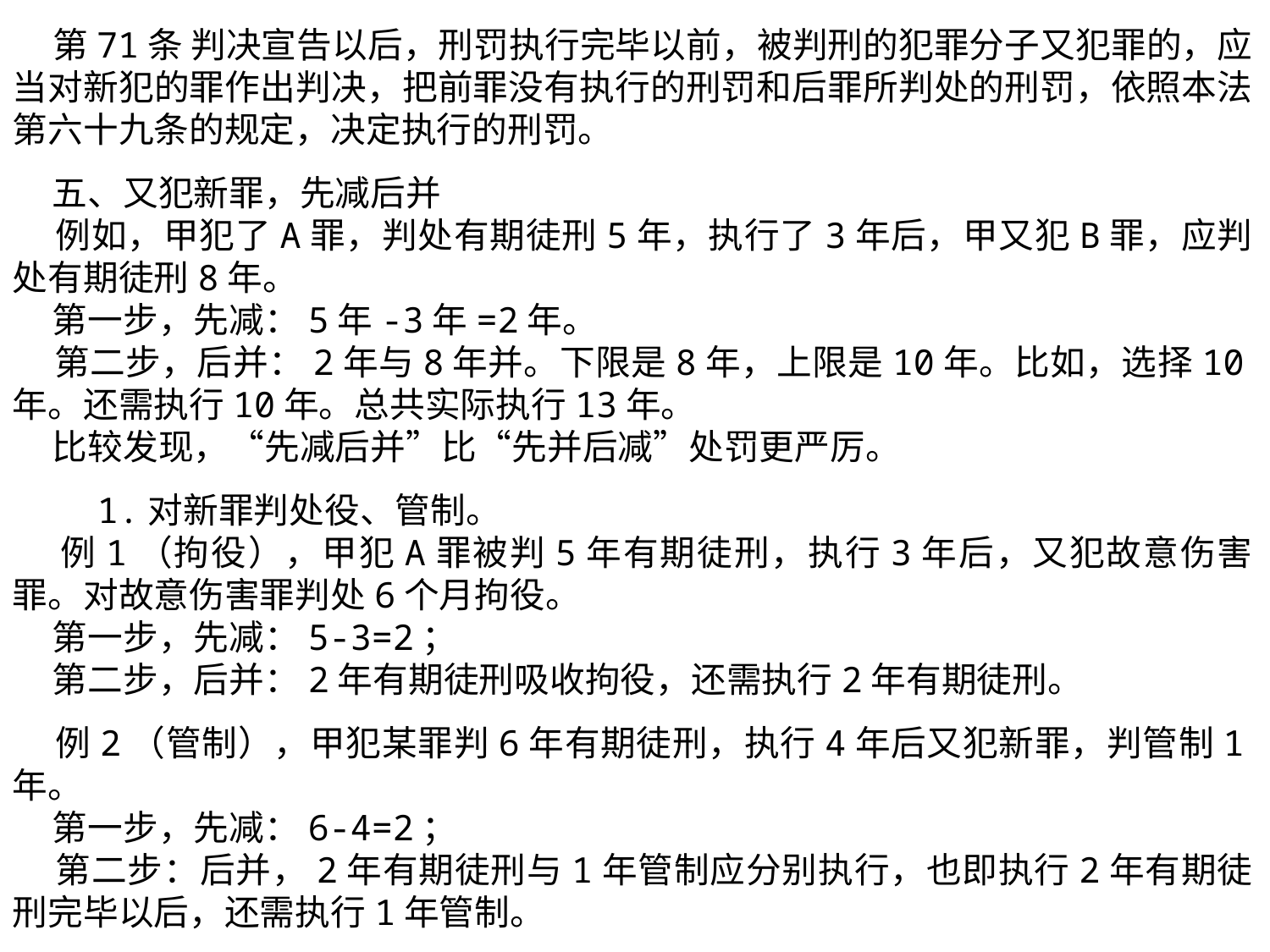

第71条 判决宣告以后，刑罚执行完毕以前，被判刑的犯罪分子又犯罪的，应当对新犯的罪作出判决，把前罪没有执行的刑罚和后罪所判处的刑罚，依照本法第六十九条的规定，决定执行的刑罚。

    五、又犯新罪，先减后并
    例如，甲犯了A罪，判处有期徒刑5年，执行了3年后，甲又犯B罪，应判处有期徒刑8年。
    第一步，先减：5年-3年=2年。
    第二步，后并：2年与8年并。下限是8年，上限是10年。比如，选择10年。还需执行10年。总共实际执行13年。
    比较发现，“先减后并”比“先并后减”处罚更严厉。

    1.对新罪判处役、管制。
    例1（拘役），甲犯A罪被判5年有期徒刑，执行3年后，又犯故意伤害罪。对故意伤害罪判处6个月拘役。
    第一步，先减：5-3=2；
    第二步，后并：2年有期徒刑吸收拘役，还需执行2年有期徒刑。

    例2（管制），甲犯某罪判6年有期徒刑，执行4年后又犯新罪，判管制1年。
    第一步，先减：6-4=2；
    第二步：后并，2年有期徒刑与1年管制应分别执行，也即执行2年有期徒刑完毕以后，还需执行1年管制。